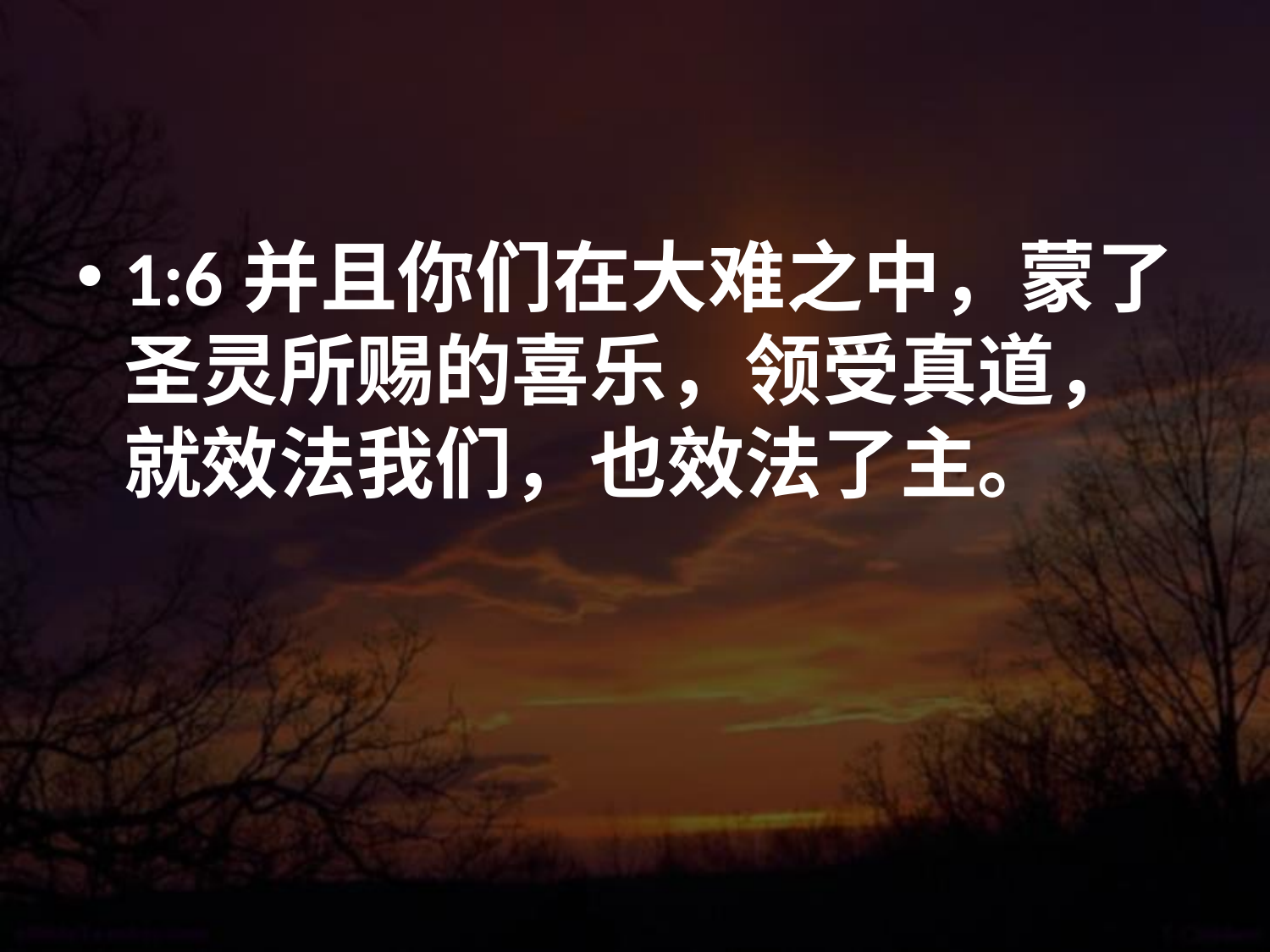

#
1:6并且你们在大难之中，蒙了圣灵所赐的喜乐，领受真道，就效法我们，也效法了主。